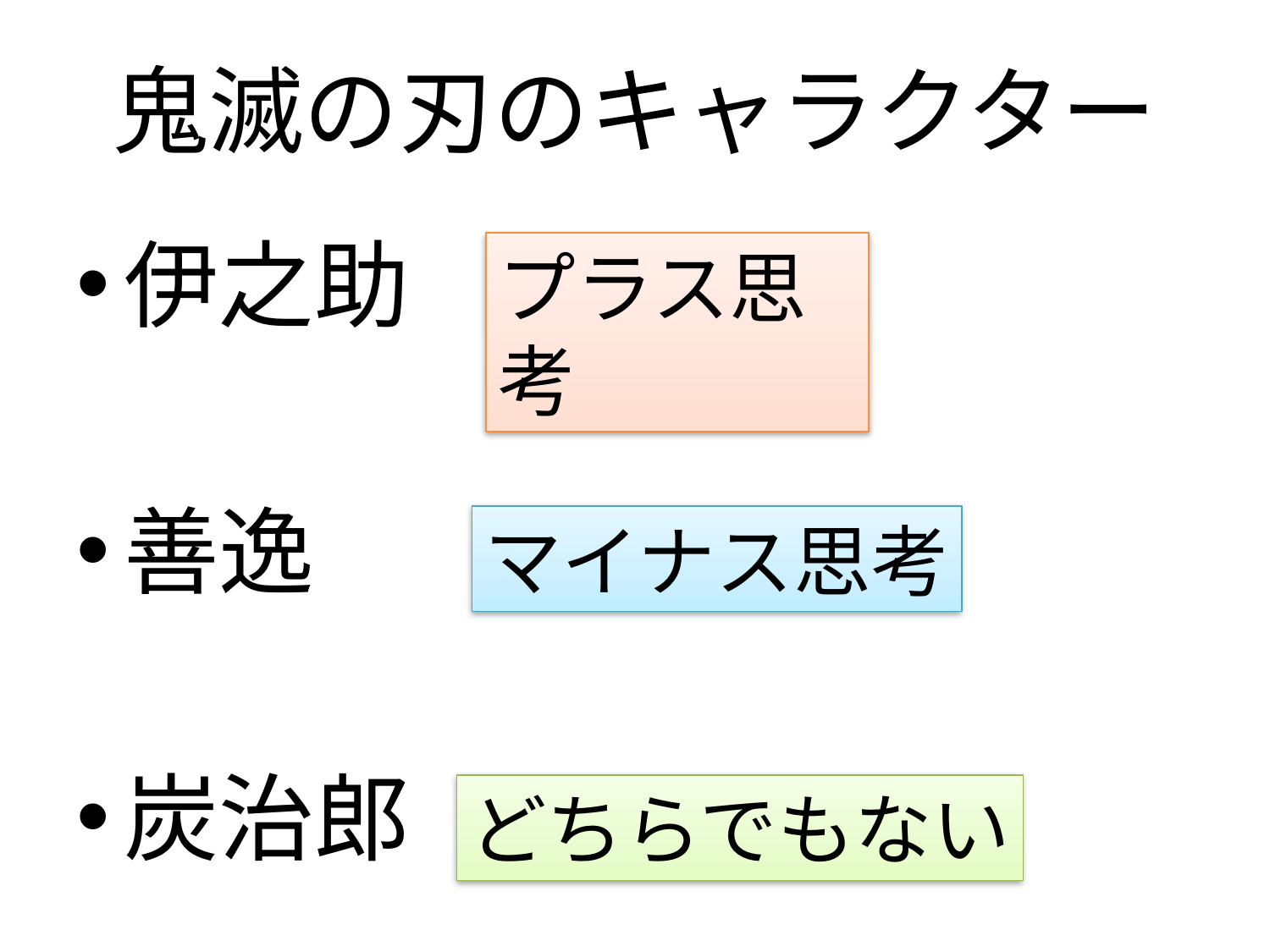

# 鬼滅の刃のキャラクター
伊之助

善逸

炭治郎

プラス思考
マイナス思考
どちらでもない